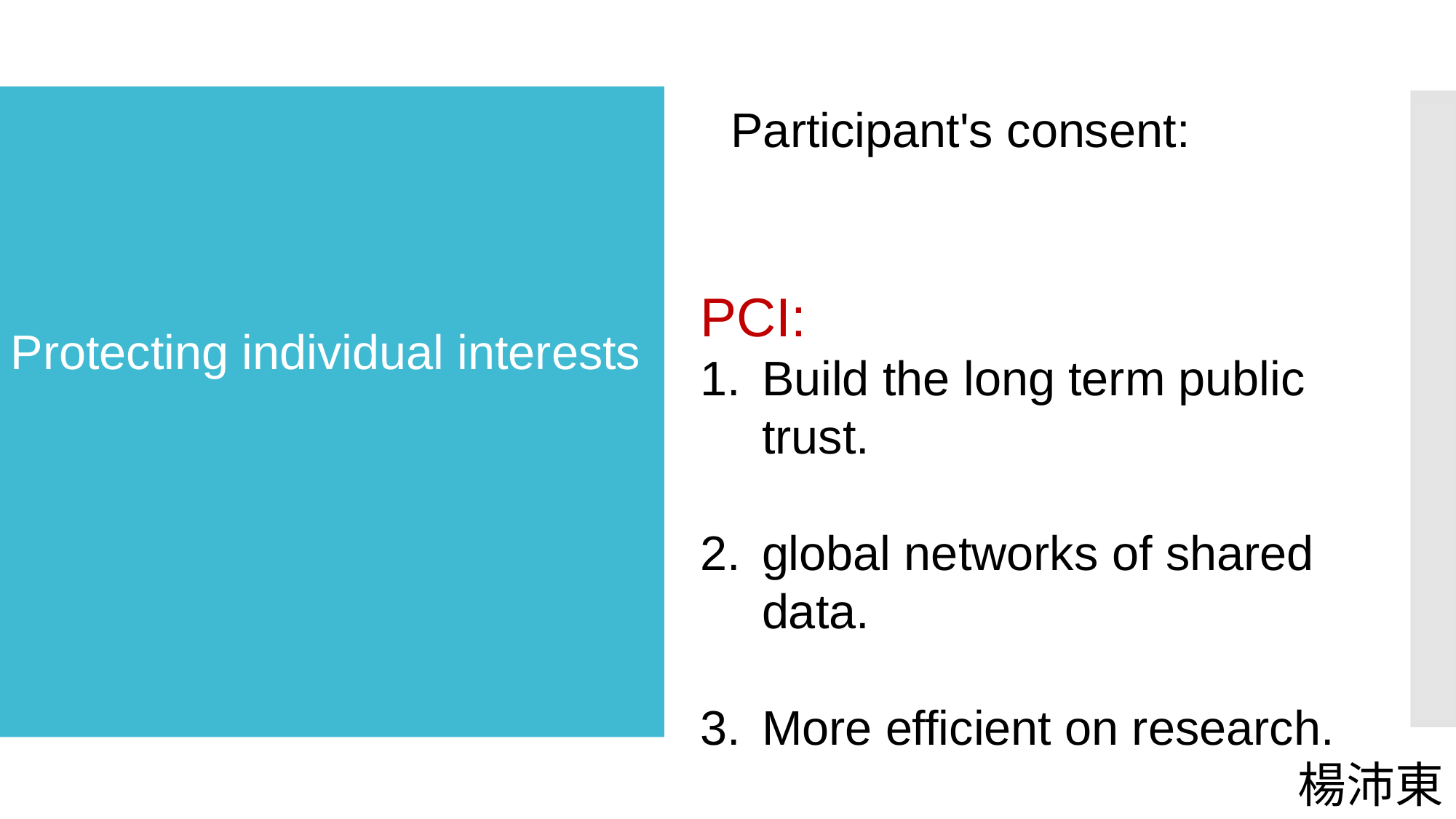

Participant's consent:

#
PCI:
Build the long term public trust.

global networks of shared data.

More efficient on research.
Protecting individual interests
楊沛東